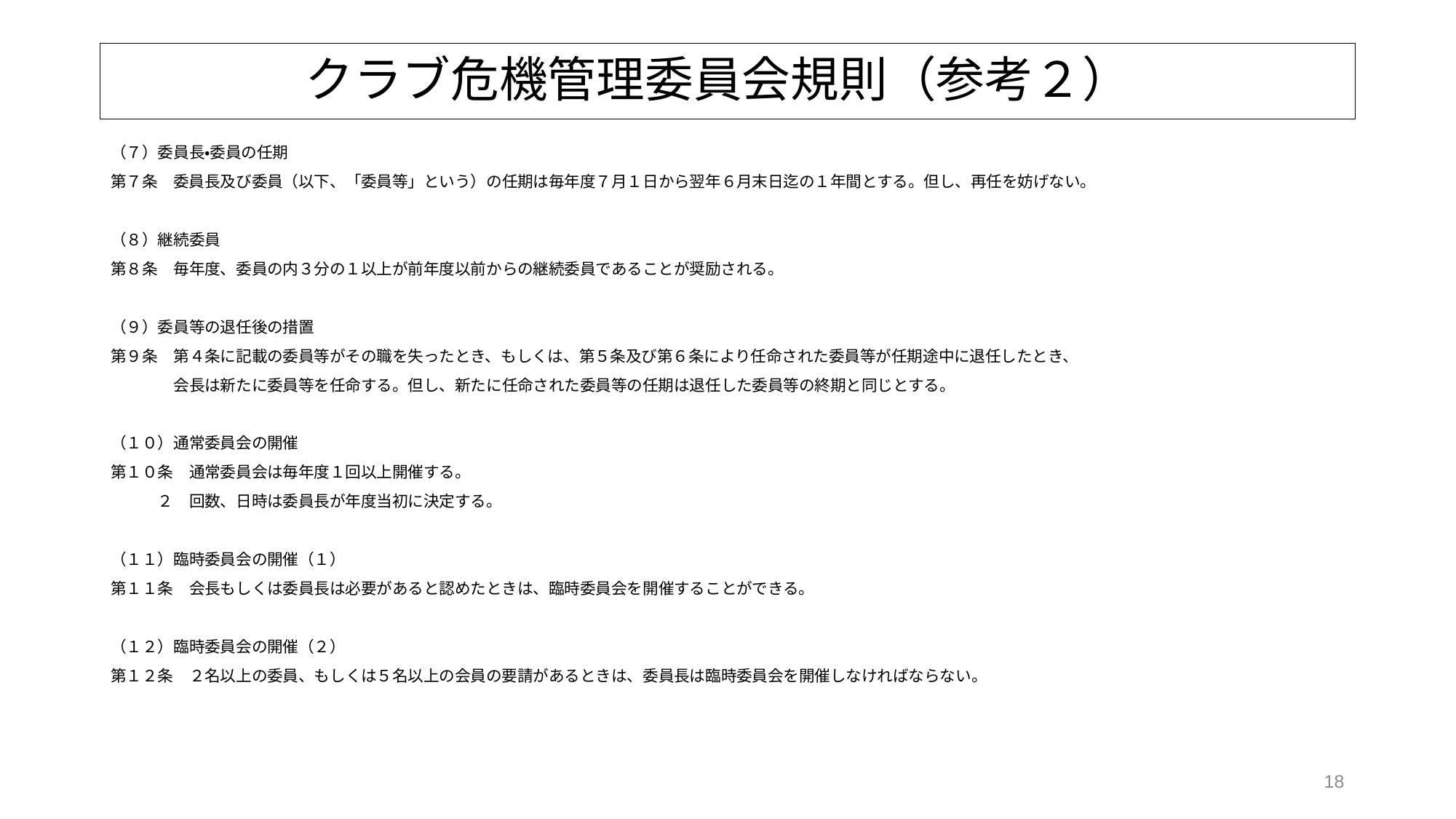

# クラブ危機管理委員会規則（参考２）
（７）委員長・委員の任期
第７条　委員長及び委員（以下、「委員等」という）の任期は毎年度７月１日から翌年６月末日迄の１年間とする。但し、再任を妨げない。

（８）継続委員
第８条　毎年度、委員の内３分の１以上が前年度以前からの継続委員であることが奨励される。

（９）委員等の退任後の措置
第９条　第４条に記載の委員等がその職を失ったとき、もしくは、第５条及び第６条により任命された委員等が任期途中に退任したとき、
　　　　会長は新たに委員等を任命する。但し、新たに任命された委員等の任期は退任した委員等の終期と同じとする。

（１０）通常委員会の開催
第１０条　通常委員会は毎年度１回以上開催する。
　　　２　回数、日時は委員長が年度当初に決定する。

（１１）臨時委員会の開催（１）
第１１条　会長もしくは委員長は必要があると認めたときは、臨時委員会を開催することができる。

（１２）臨時委員会の開催（２）
第１２条　２名以上の委員、もしくは５名以上の会員の要請があるときは、委員長は臨時委員会を開催しなければならない。

18